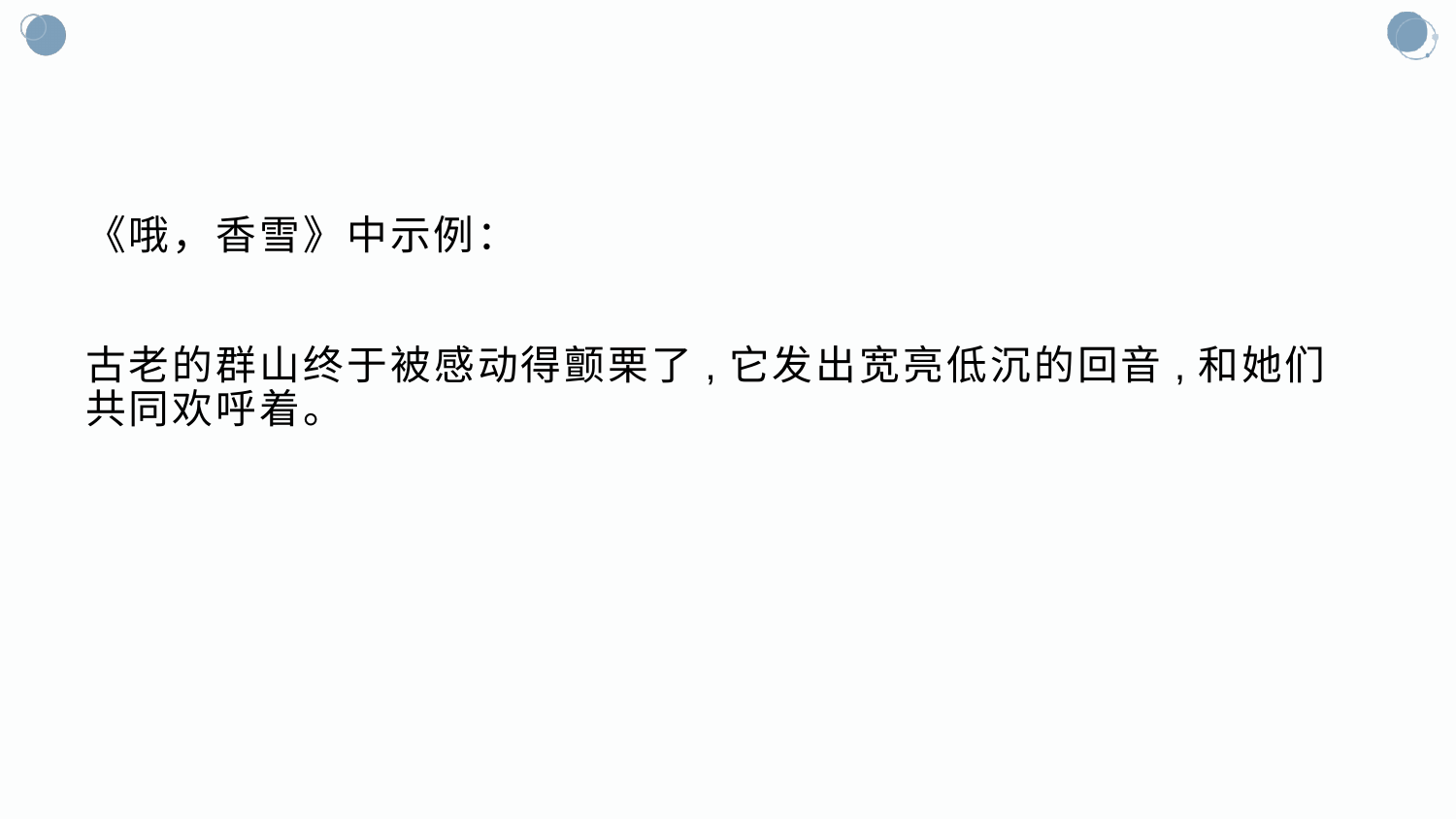

# 《哦，香雪》中示例：
古老的群山终于被感动得颤栗了,它发出宽亮低沉的回音,和她们共同欢呼着。